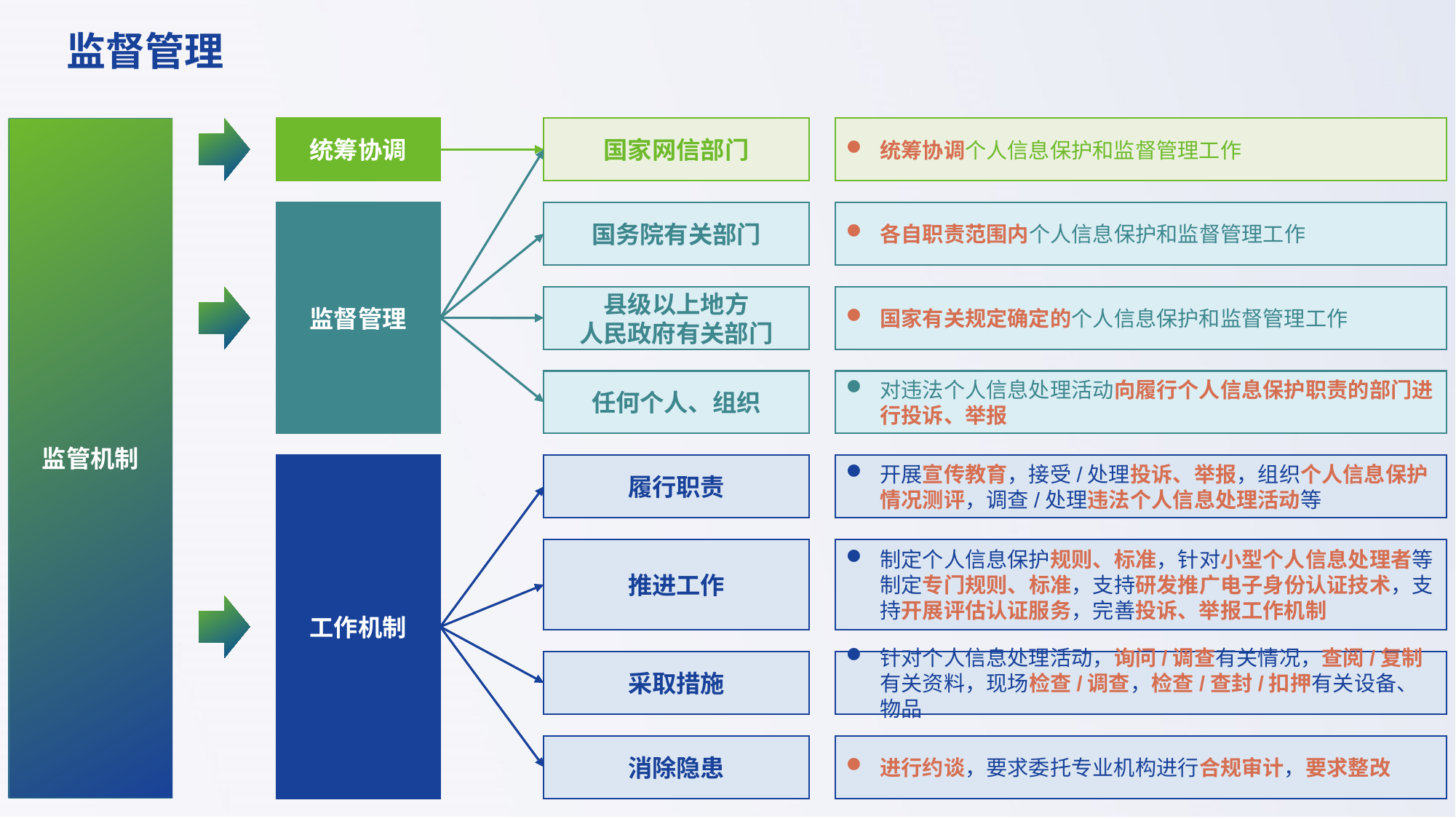

监督管理
统筹协调个人信息保护和监督管理工作
监管机制
国家网信部门

统筹协调
监督管理
各自职责范围内个人信息保护和监督管理工作
国务院有关部门

国家有关规定确定的个人信息保护和监督管理工作
县级以上地方
人民政府有关部门
对违法个人信息处理活动向履行个人信息保护职责的部门进行投诉、举报
任何个人、组织
工作机制
开展宣传教育，接受/处理投诉、举报，组织个人信息保护情况测评，调查/处理违法个人信息处理活动等
履行职责
制定个人信息保护规则、标准，针对小型个人信息处理者等制定专门规则、标准，支持研发推广电子身份认证技术，支持开展评估认证服务，完善投诉、举报工作机制
推进工作

针对个人信息处理活动，询问/调查有关情况，查阅/复制有关资料，现场检查/调查，检查/查封/扣押有关设备、物品
采取措施
进行约谈，要求委托专业机构进行合规审计，要求整改
消除隐患